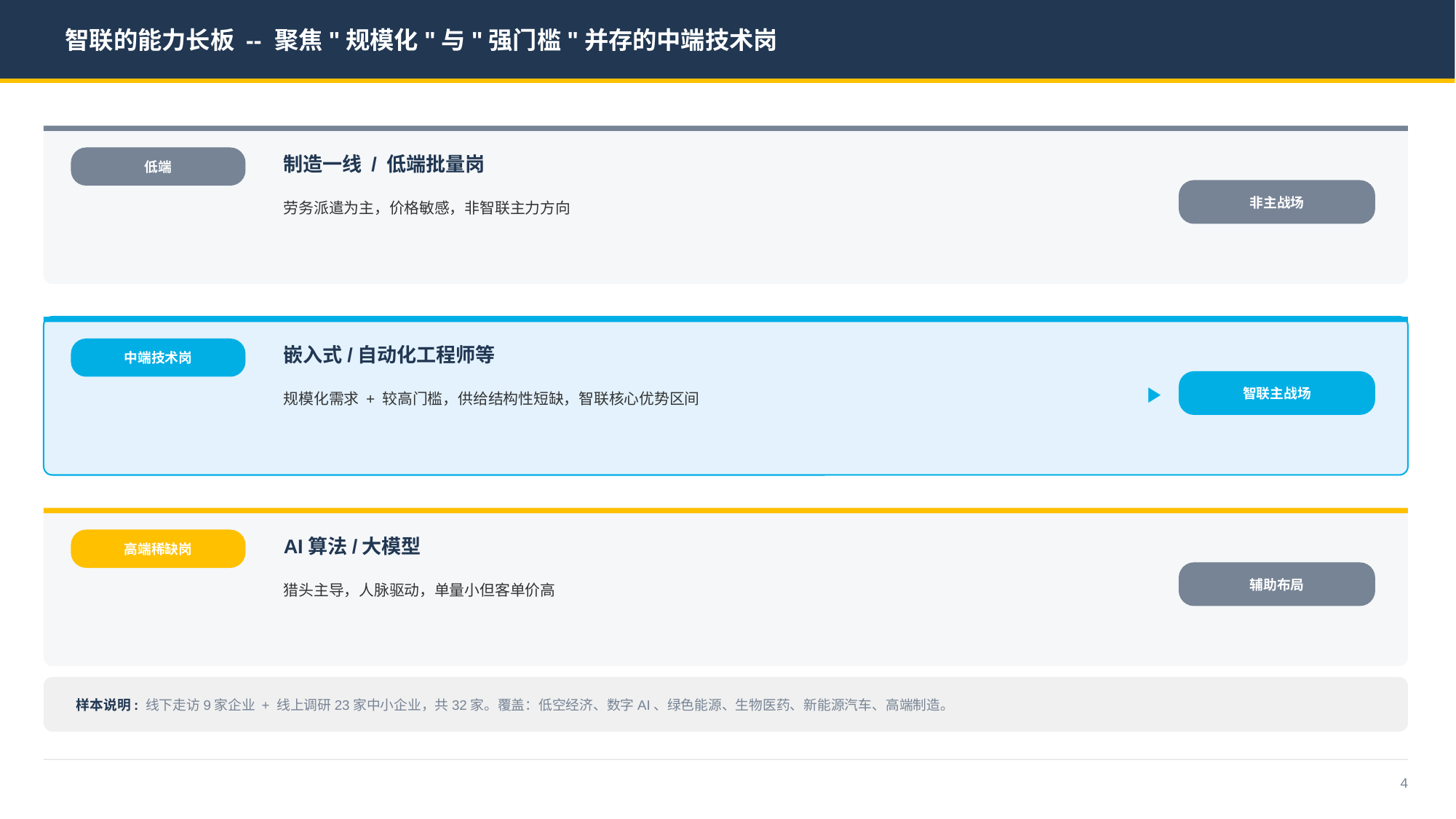

智联的能力长板 -- 聚焦"规模化"与"强门槛"并存的中端技术岗

制造一线 / 低端批量岗

低端

非主战场
劳务派遣为主，价格敏感，非智联主力方向

嵌入式/自动化工程师等

中端技术岗
▶

智联主战场
规模化需求 + 较高门槛，供给结构性短缺，智联核心优势区间

AI算法/大模型

高端稀缺岗

辅助布局
猎头主导，人脉驱动，单量小但客单价高

样本说明: 线下走访9家企业 + 线上调研23家中小企业，共32家。覆盖：低空经济、数字AI、绿色能源、生物医药、新能源汽车、高端制造。

4